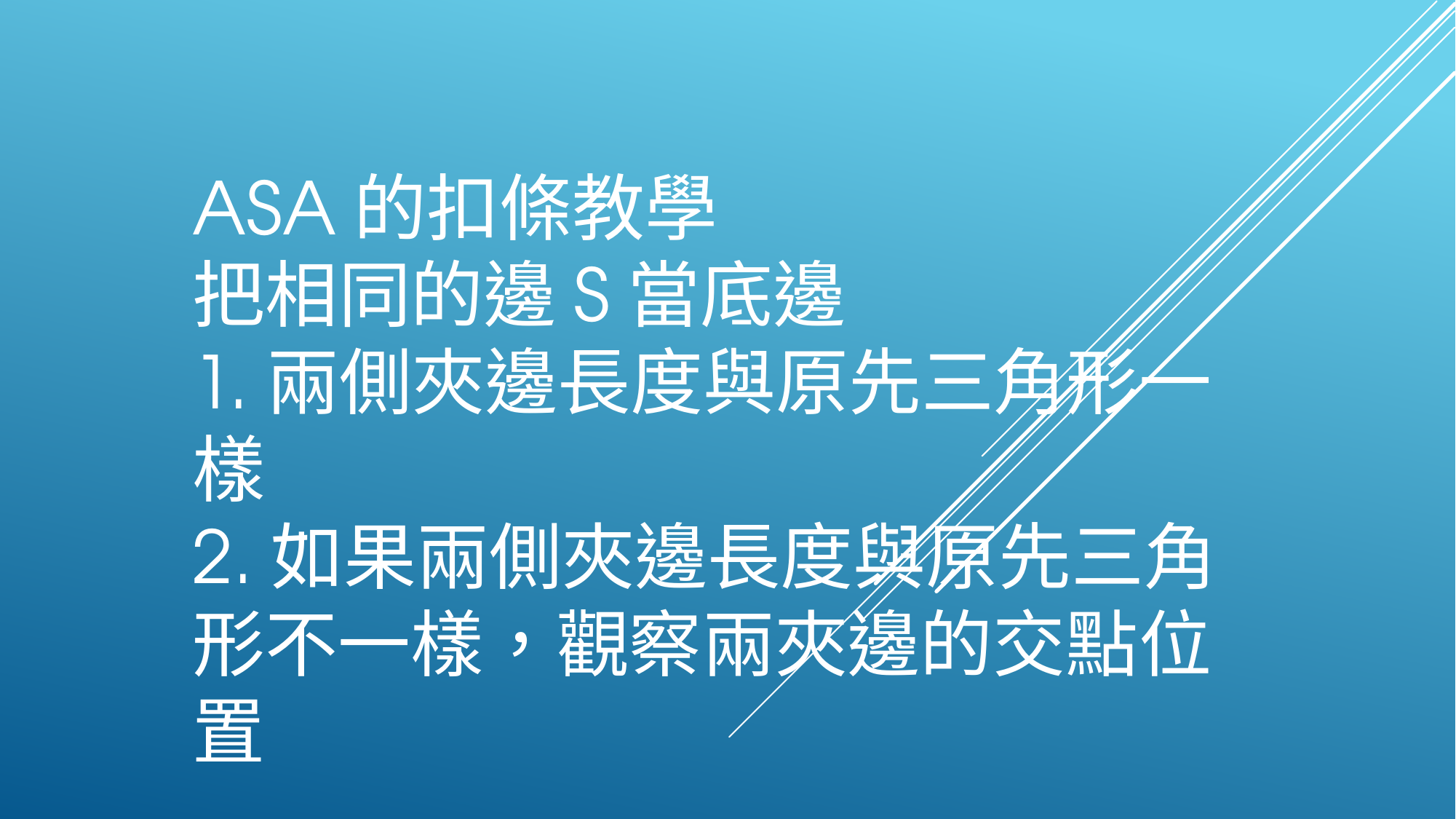

# ASA的扣條教學 把相同的邊S當底邊 1.兩側夾邊長度與原先三角形一樣 2.如果兩側夾邊長度與原先三角形不一樣，觀察兩夾邊的交點位置